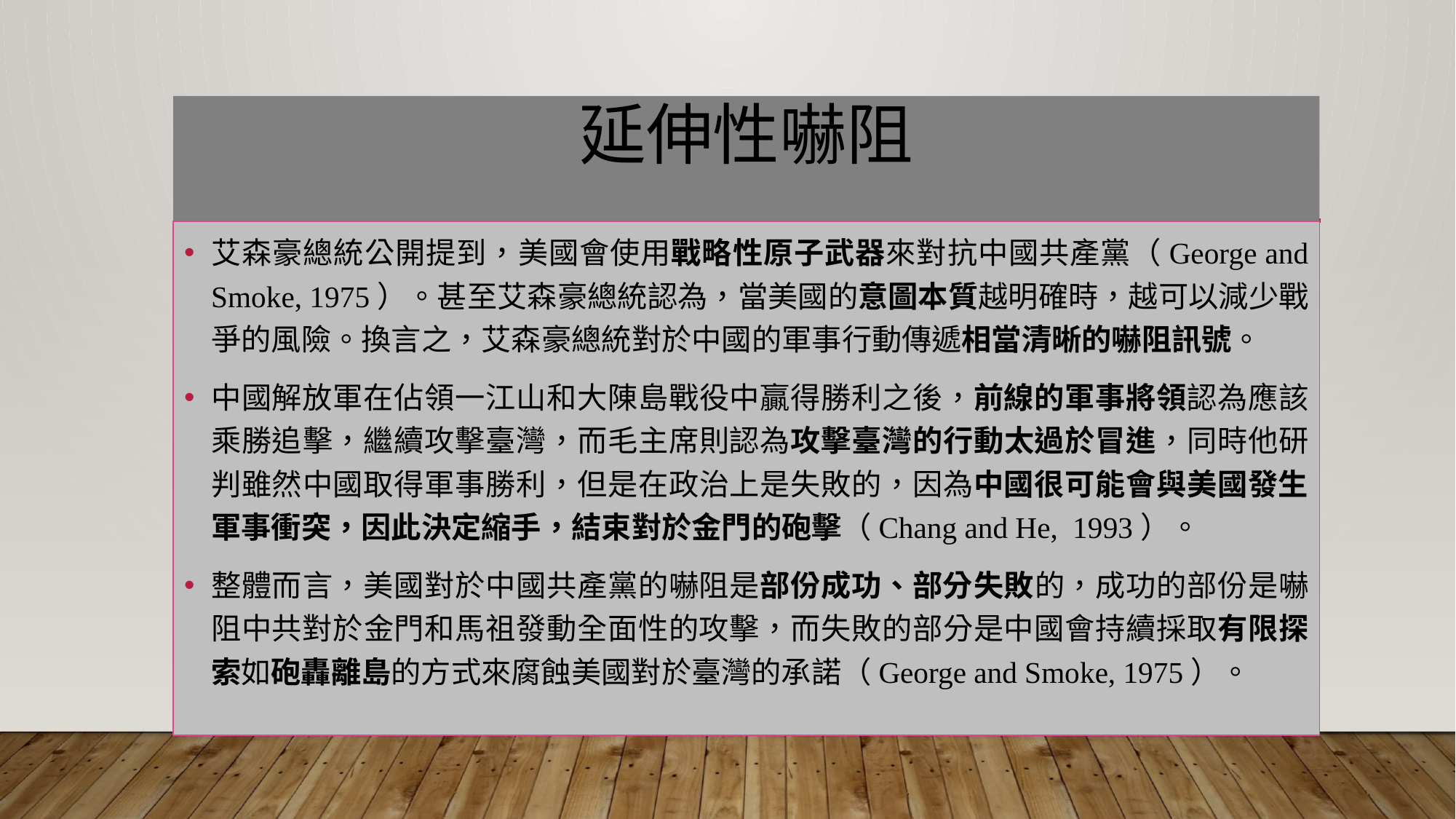

# 延伸性嚇阻
艾森豪總統公開提到，美國會使用戰略性原子武器來對抗中國共產黨（George and Smoke, 1975）。甚至艾森豪總統認為，當美國的意圖本質越明確時，越可以減少戰爭的風險。換言之，艾森豪總統對於中國的軍事行動傳遞相當清晰的嚇阻訊號。
中國解放軍在佔領一江山和大陳島戰役中贏得勝利之後，前線的軍事將領認為應該乘勝追擊，繼續攻擊臺灣，而毛主席則認為攻擊臺灣的行動太過於冒進，同時他研判雖然中國取得軍事勝利，但是在政治上是失敗的，因為中國很可能會與美國發生軍事衝突，因此決定縮手，結束對於金門的砲擊（Chang and He,  1993）。
整體而言，美國對於中國共產黨的嚇阻是部份成功、部分失敗的，成功的部份是嚇阻中共對於金門和馬祖發動全面性的攻擊，而失敗的部分是中國會持續採取有限探索如砲轟離島的方式來腐蝕美國對於臺灣的承諾（George and Smoke, 1975）。